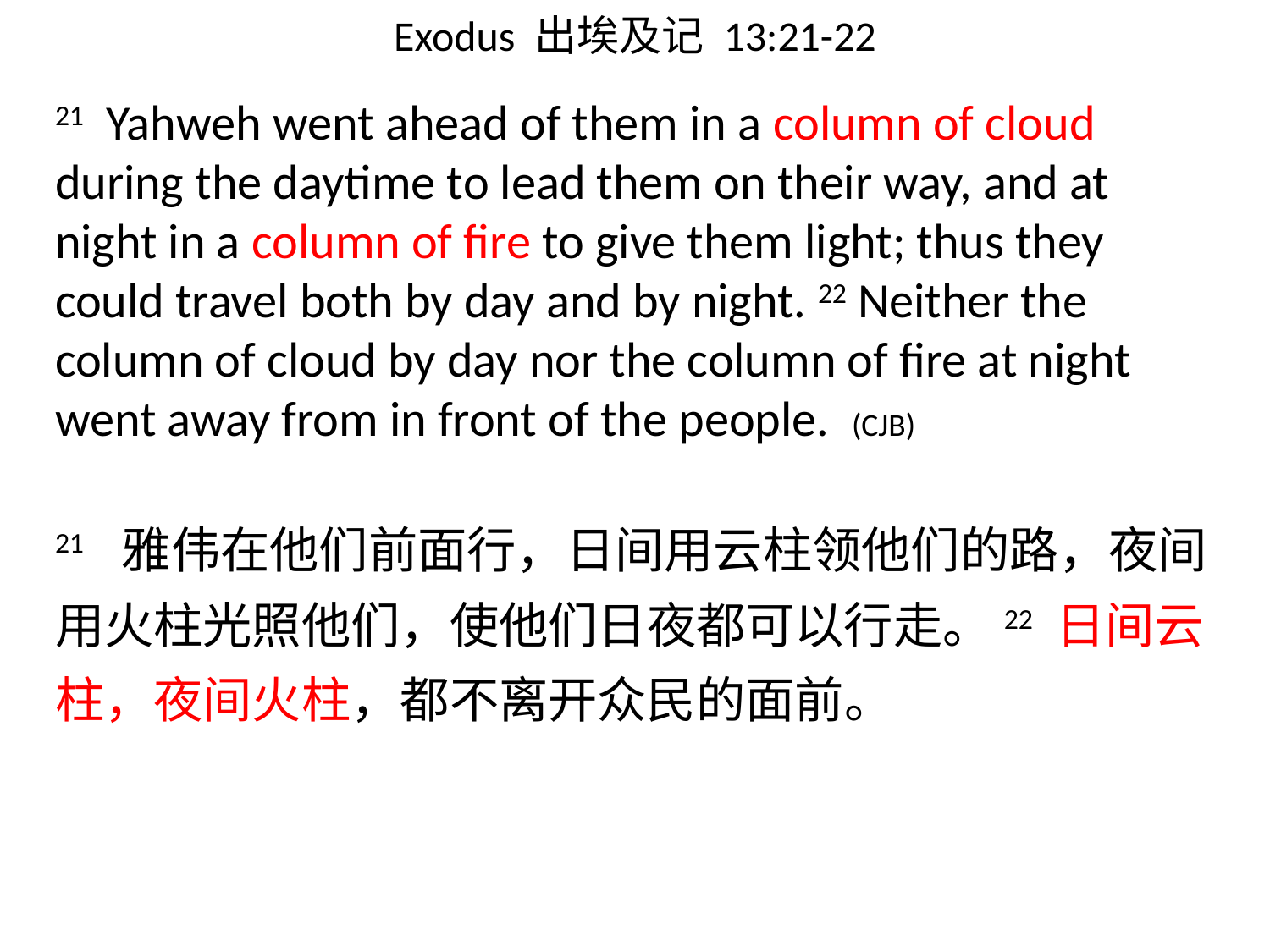

# Exodus 出埃及记 13:21-22
21  Yahweh went ahead of them in a column of cloud during the daytime to lead them on their way, and at night in a column of fire to give them light; thus they could travel both by day and by night. 22 Neither the column of cloud by day nor the column of fire at night went away from in front of the people.  (CJB)

21    雅伟在他们前面行，日间用云柱领他们的路，夜间用火柱光照他们，使他们日夜都可以行走。22 日间云柱，夜间火柱，都不离开众民的面前。